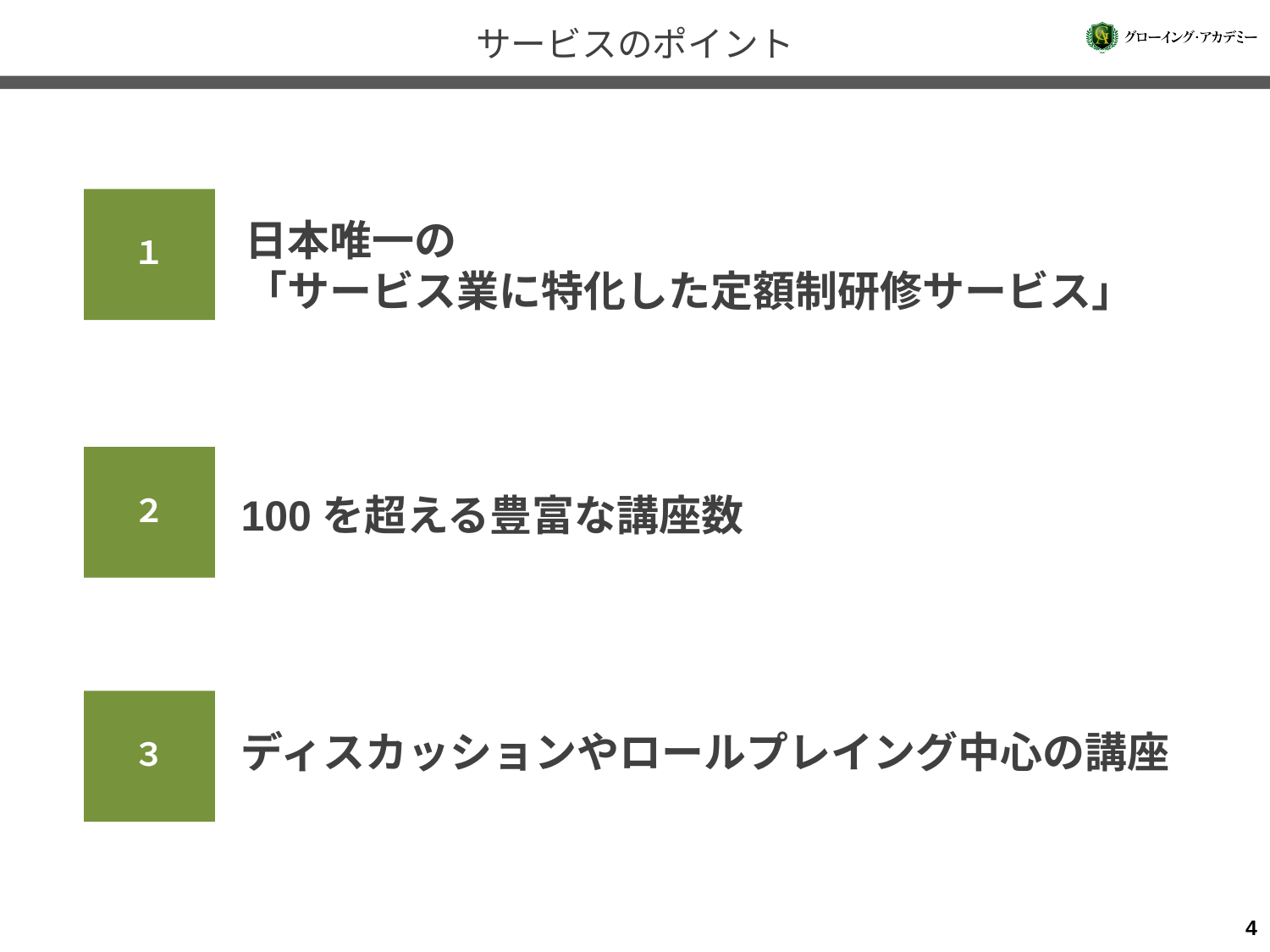

# サービスのポイント
１
日本唯一の
「サービス業に特化した定額制研修サービス」
２
100を超える豊富な講座数
３
ディスカッションやロールプレイング中心の講座
4